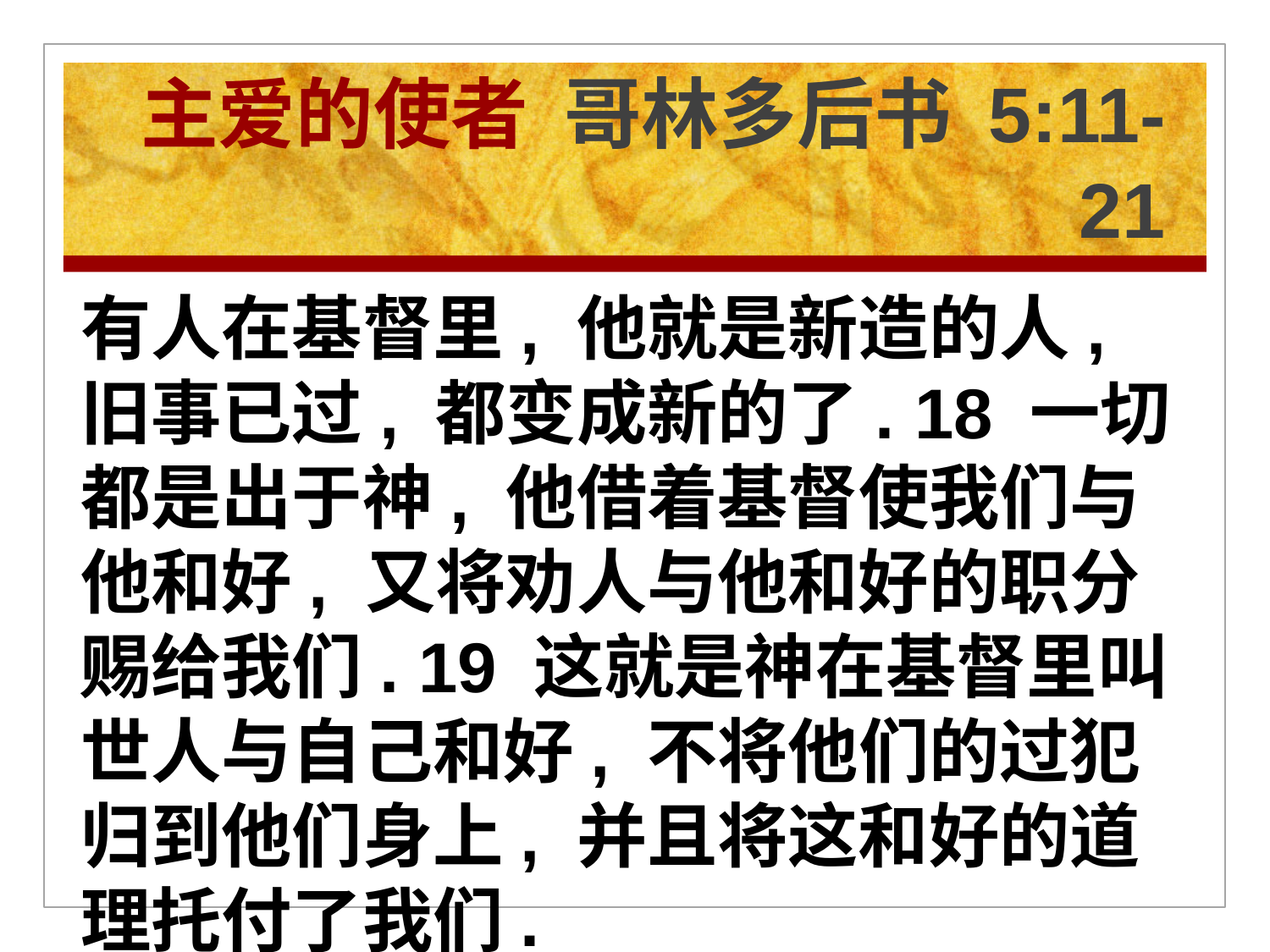

# 主爱的使者  哥林多后书 5:11-21
有人在基督里, 他就是新造的人, 旧事已过, 都变成新的了. 18 一切都是出于神, 他借着基督使我们与他和好, 又将劝人与他和好的职分赐给我们. 19 这就是神在基督里叫世人与自己和好, 不将他们的过犯归到他们身上, 并且将这和好的道理托付了我们.